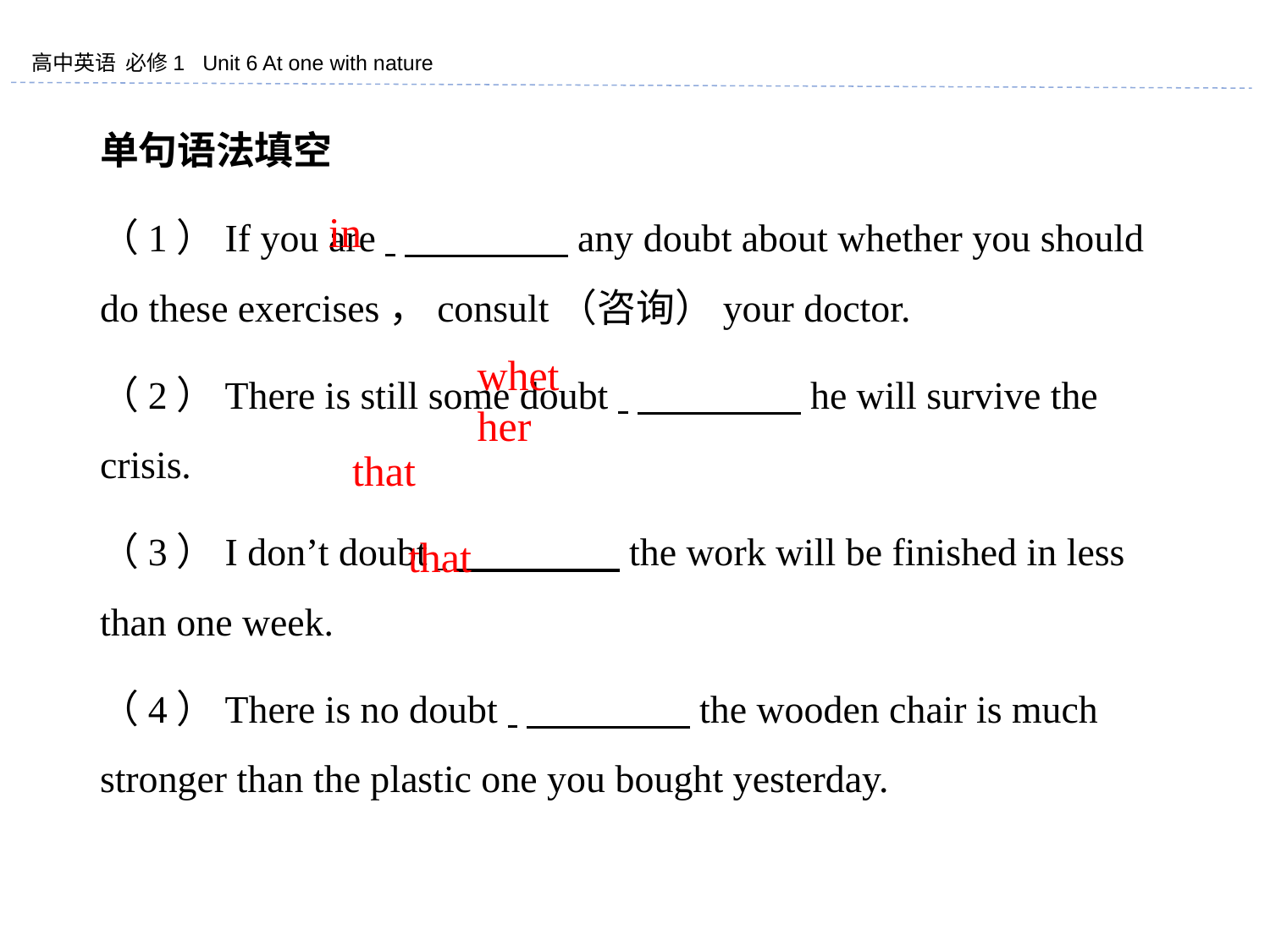

单句语法填空
（1）If you are  　　　　 any doubt about whether you should do these exercises，consult（咨询）your doctor.
（2）There is still some doubt  　　　　 he will survive the crisis.
（3）I don’t doubt  　　　　 the work will be finished in less than one week.
（4）There is no doubt  　　　　 the wooden chair is much stronger than the plastic one you bought yesterday.
in
whether
that
that